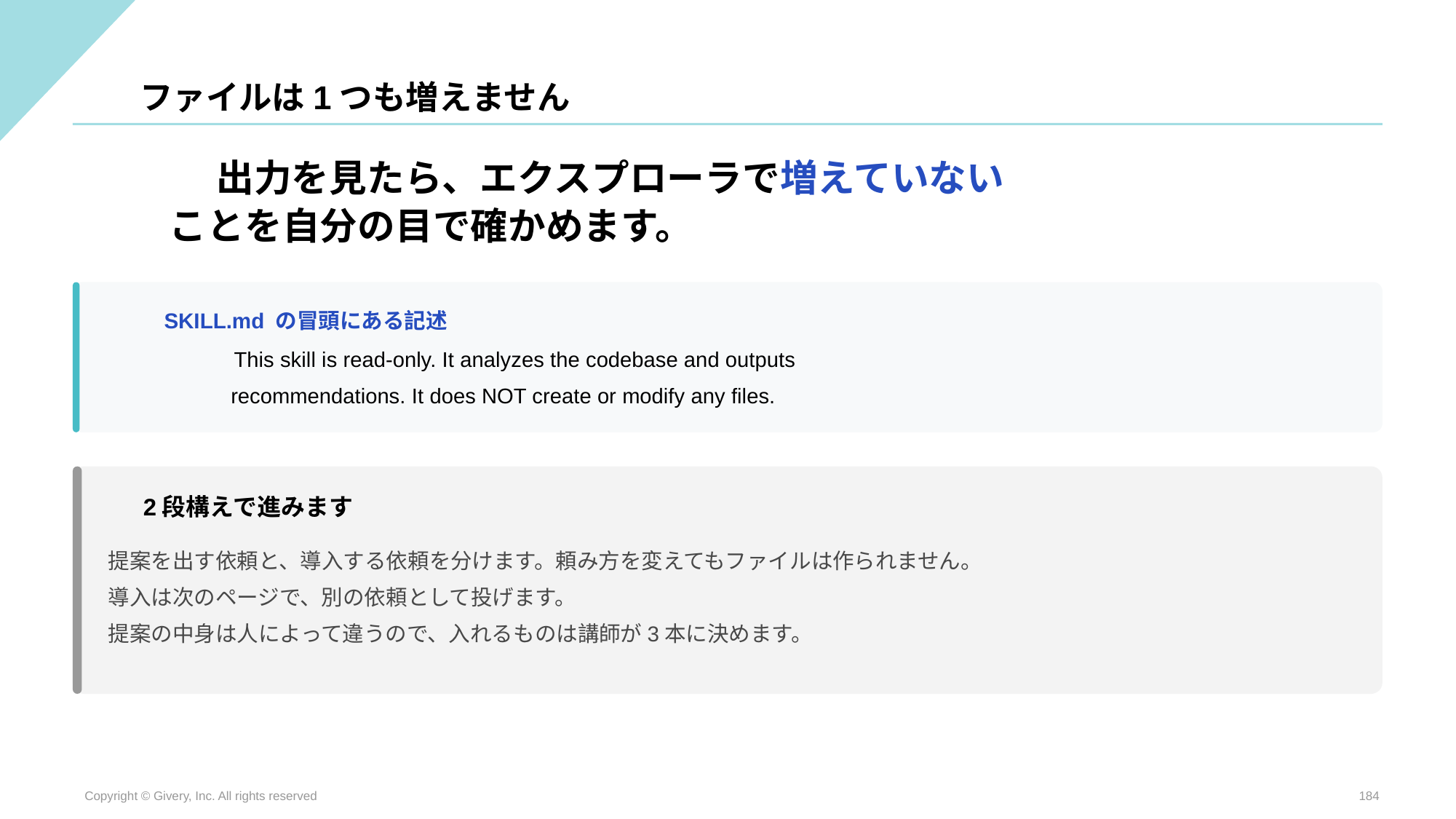

ファイルは1つも増えません

出力を見たら、エクスプローラで増えていない
ことを自分の目で確かめます。

SKILL.md の冒頭にある記述
This skill is read-only. It analyzes the codebase and outputs
recommendations. It does NOT create or modify any files.

2段構えで進みます
提案を出す依頼と、導入する依頼を分けます。頼み方を変えてもファイルは作られません。
導入は次のページで、別の依頼として投げます。
提案の中身は人によって違うので、入れるものは講師が3本に決めます。
Copyright © Givery, Inc. All rights reserved
184